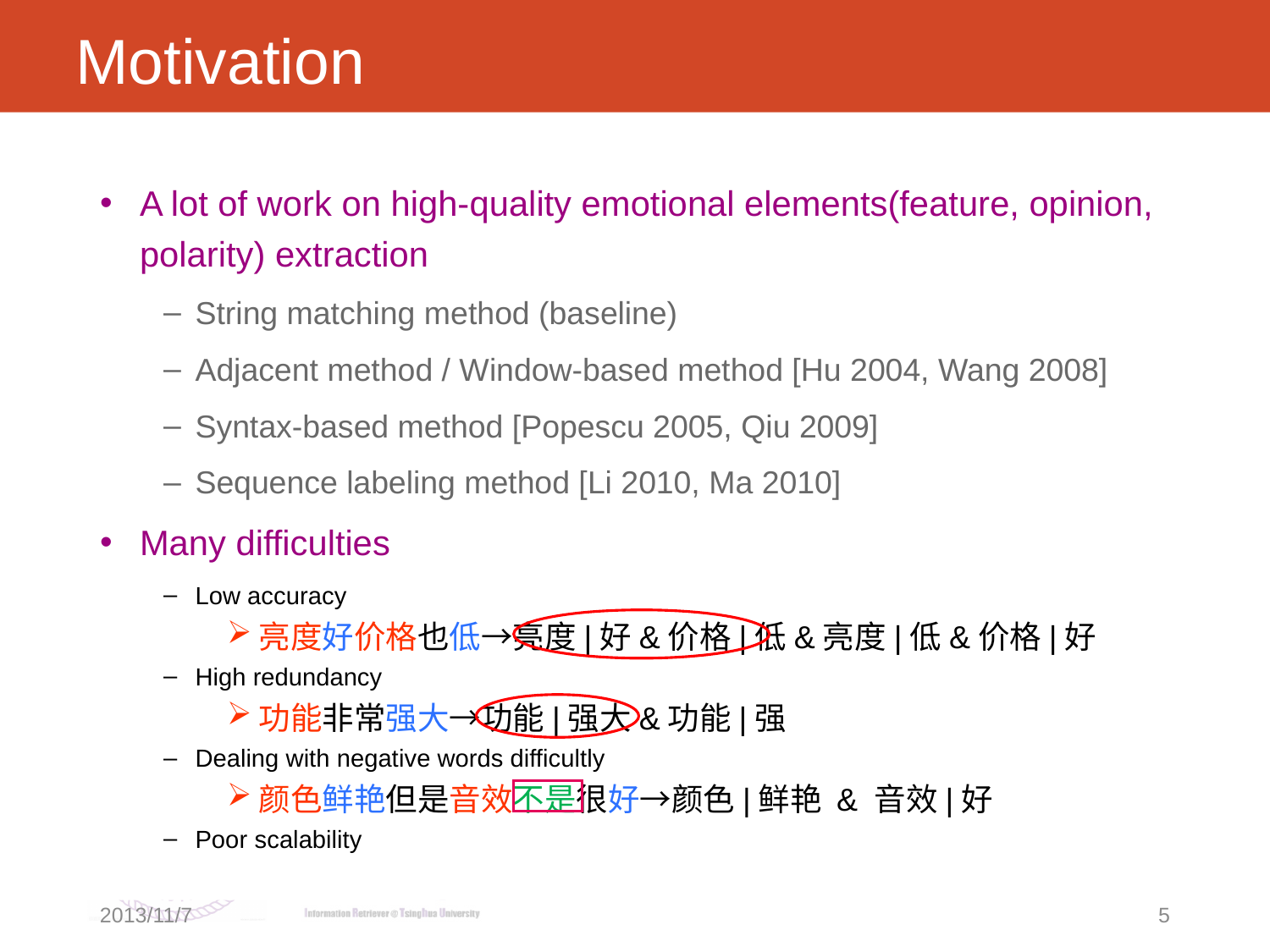

# Motivation
A lot of work on high-quality emotional elements(feature, opinion, polarity) extraction
String matching method (baseline)
Adjacent method / Window-based method [Hu 2004, Wang 2008]
Syntax-based method [Popescu 2005, Qiu 2009]
Sequence labeling method [Li 2010, Ma 2010]
Many difficulties
Low accuracy
亮度好价格也低→亮度|好&价格|低&亮度|低&价格|好
High redundancy
功能非常强大→功能|强大&功能|强
Dealing with negative words difficultly
颜色鲜艳但是音效不是很好→颜色|鲜艳 & 音效|好
Poor scalability

2013/11/7
5